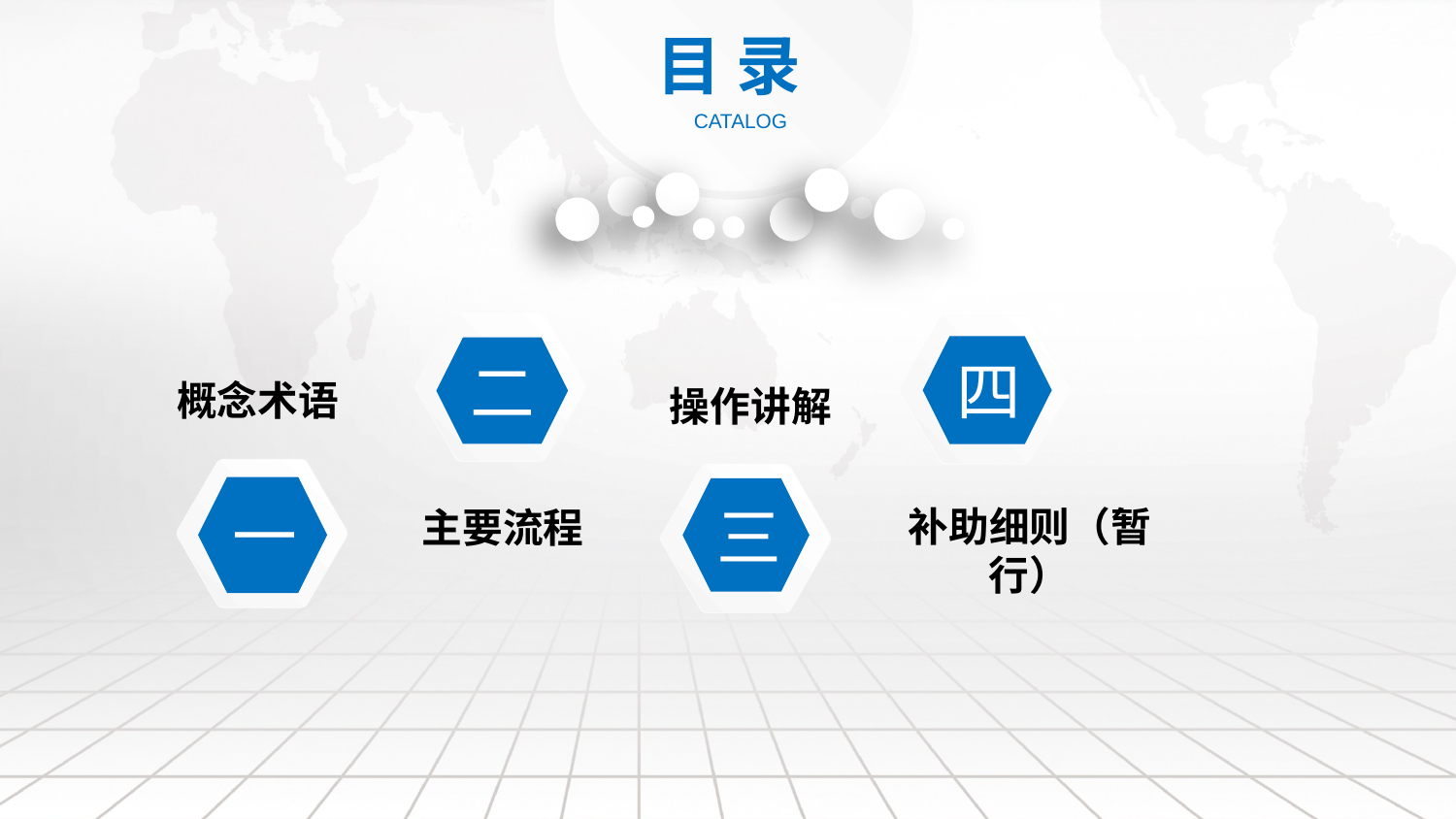

目 录
CATALOG

二

四
概念术语
操作讲解

一

三
主要流程
补助细则（暂行）
延迟符